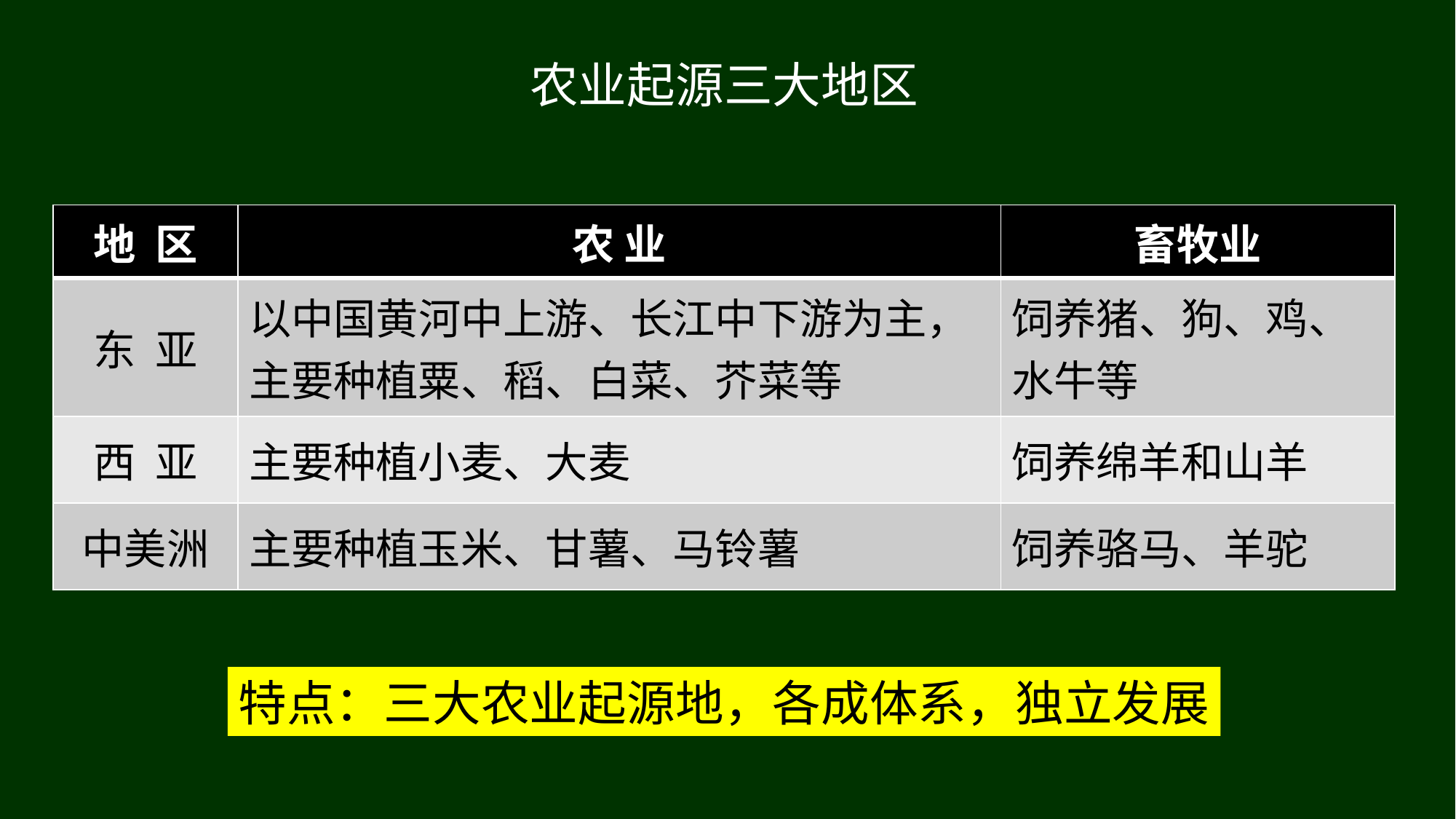

农业起源三大地区
| 地 区 | 农 业 | 畜牧业 |
| --- | --- | --- |
| 东 亚 | 以中国黄河中上游、长江中下游为主，主要种植粟、稻、白菜、芥菜等 | 饲养猪、狗、鸡、水牛等 |
| 西 亚 | 主要种植小麦、大麦 | 饲养绵羊和山羊 |
| 中美洲 | 主要种植玉米、甘薯、马铃薯 | 饲养骆马、羊驼 |
特点：三大农业起源地，各成体系，独立发展